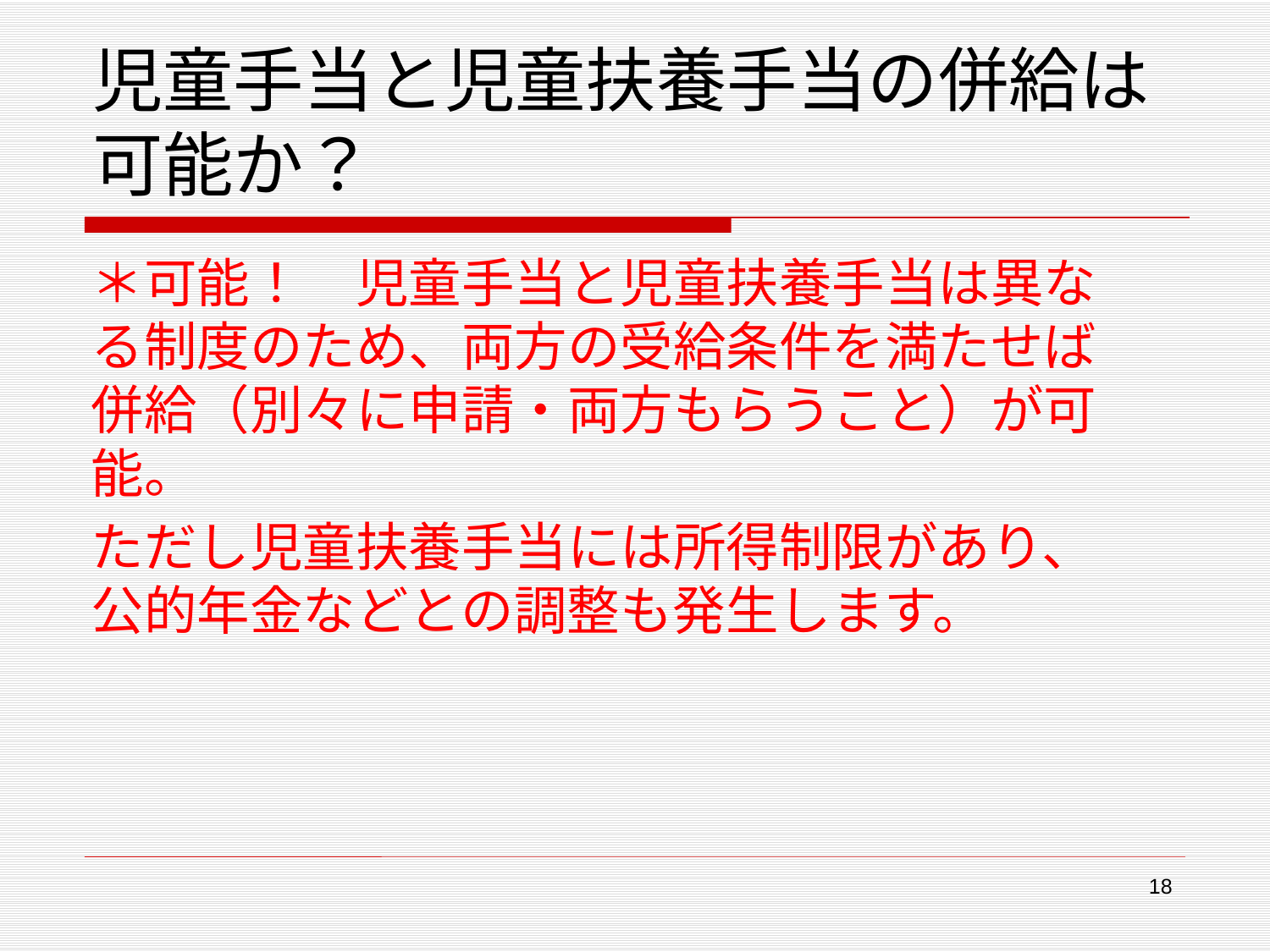

# 児童手当と児童扶養手当の併給は可能か？
＊可能！　児童手当と児童扶養手当は異なる制度のため、両方の受給条件を満たせば併給（別々に申請・両方もらうこと）が可能。
ただし児童扶養手当には所得制限があり、公的年金などとの調整も発生します。
18